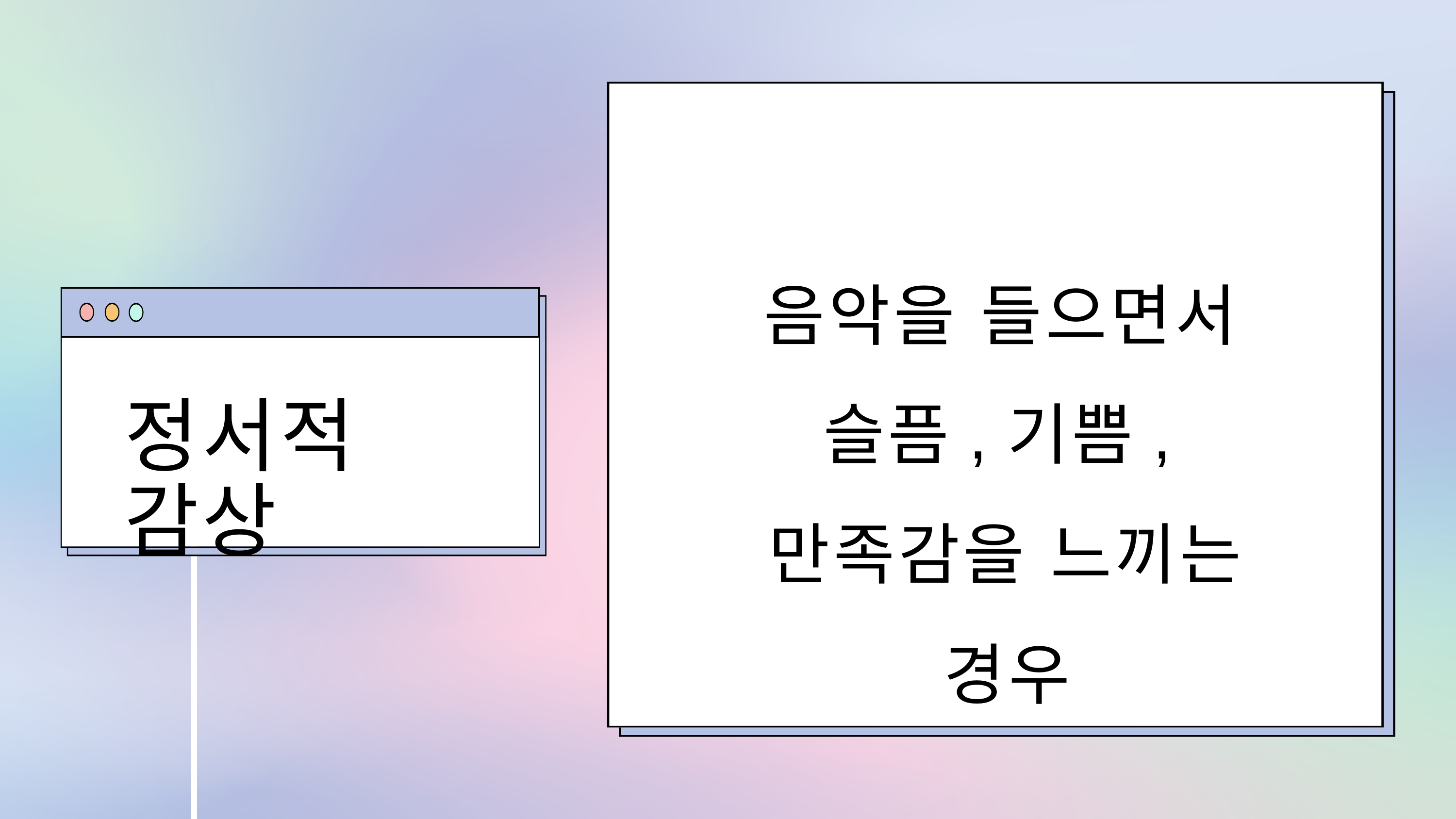

음악을 들으면서

정서적 감상
슬픔,기쁨,만족감을 느끼는 경우